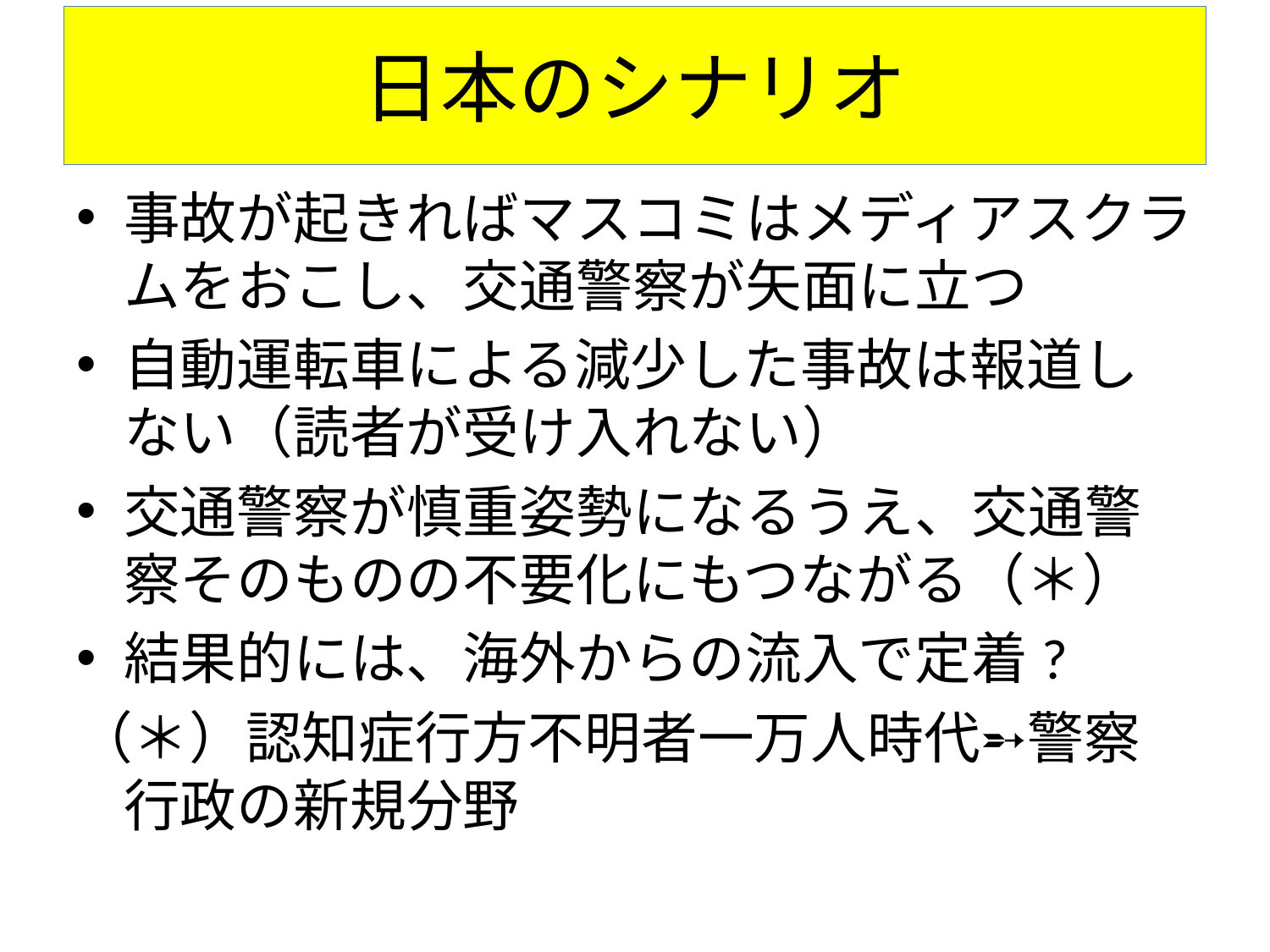

# 日本のシナリオ
事故が起きればマスコミはメディアスクラムをおこし、交通警察が矢面に立つ
自動運転車による減少した事故は報道しない（読者が受け入れない）
交通警察が慎重姿勢になるうえ、交通警察そのものの不要化にもつながる（＊）
結果的には、海外からの流入で定着?
（＊）認知症行方不明者一万人時代➵警察行政の新規分野